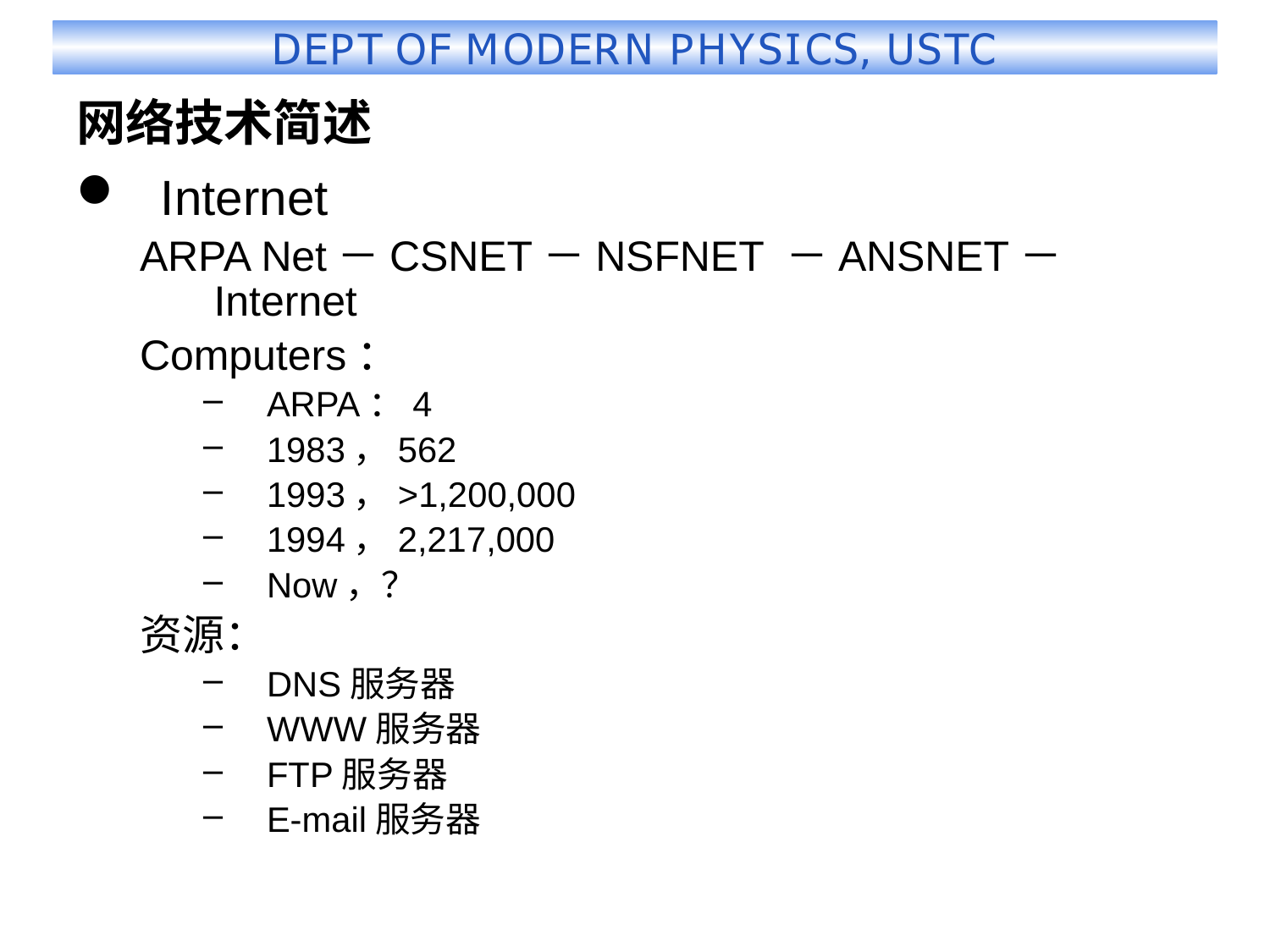

# 网络技术简述
Internet
ARPA Net－CSNET－NSFNET －ANSNET－Internet
Computers：
ARPA：4
1983，562
1993，>1,200,000
1994，2,217,000
Now，？
资源：
DNS服务器
WWW服务器
FTP服务器
E-mail服务器